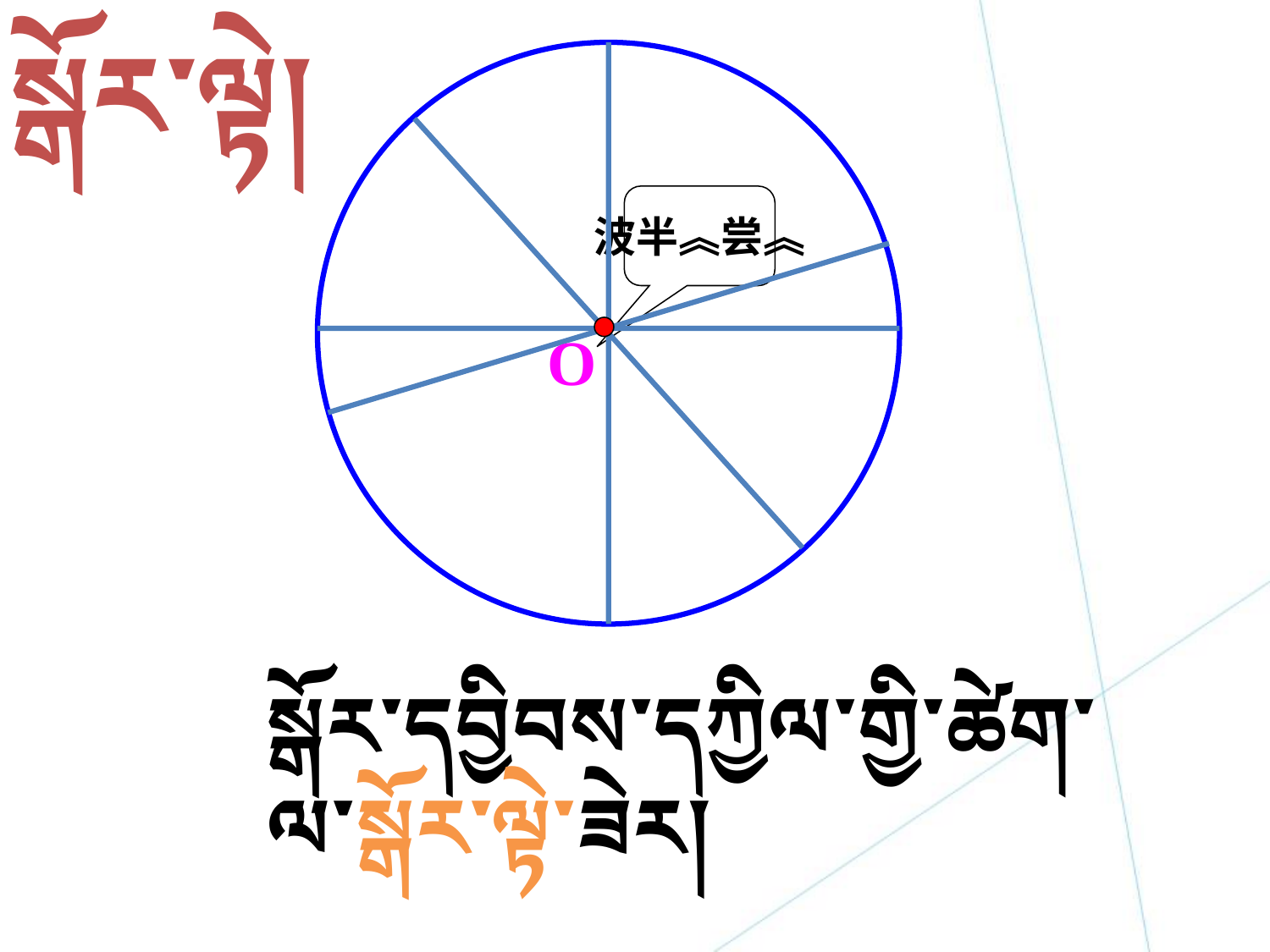

སྒོར་ལྟེ།

波半︽尝︽

O

སྒོར་དབྱིབས་དཀྱིལ་གྱི་ཚེག་ལ་སྒོར་ལྟེ་ཟེར།